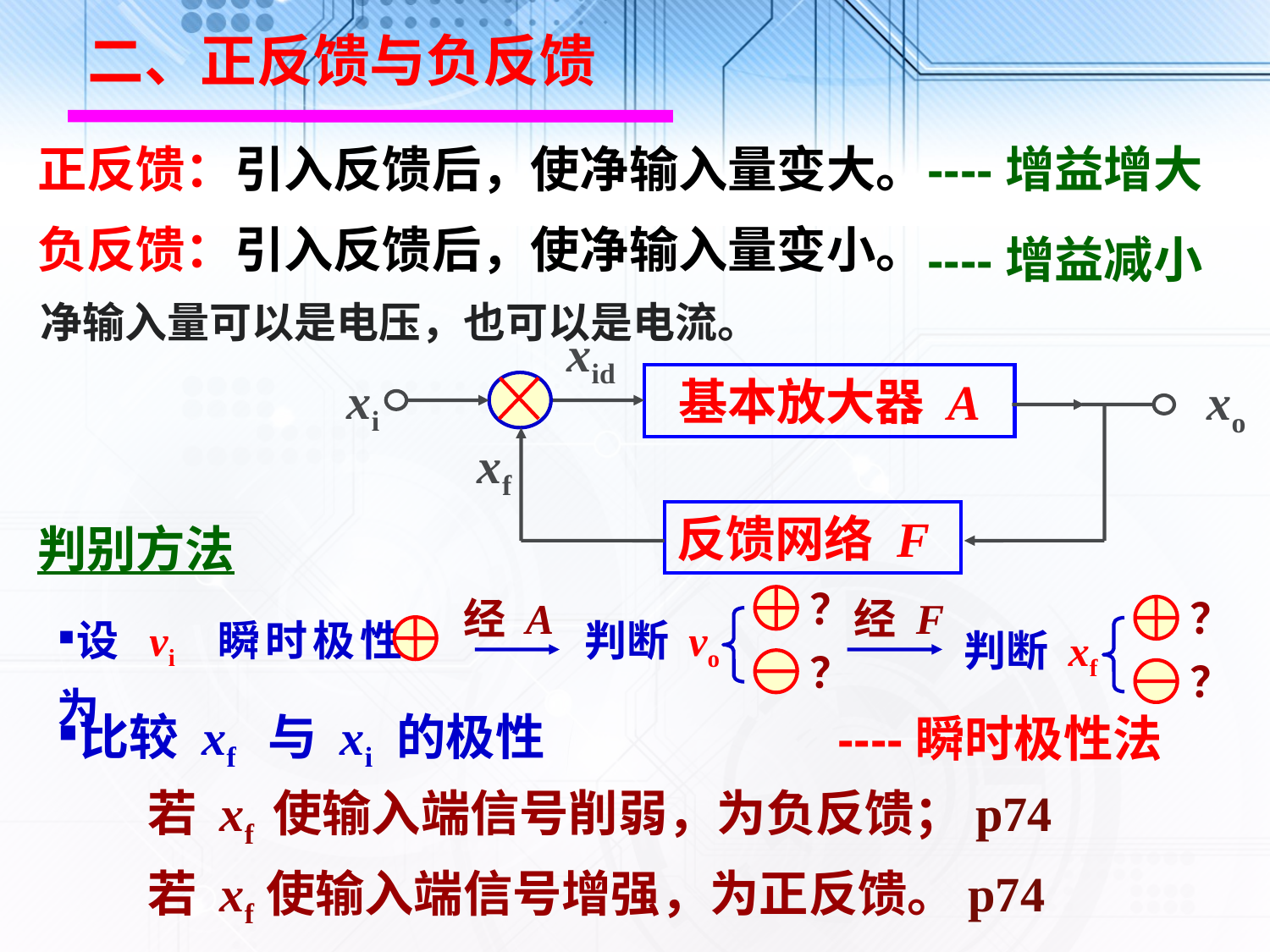

二、正反馈与负反馈

正反馈：引入反馈后，使净输入量变大。
----增益增大
负反馈：引入反馈后，使净输入量变小。
----增益减小
净输入量可以是电压，也可以是电流。
xid
xi
基本放大器 A
xo

xf

反馈网络 F

判别方法
？

判断 vo

？

经 A

经 F

？

判断 xf

？

设 vi  瞬时极性为

比较 xf  与 xi 的极性
----瞬时极性法
若 xf 使输入端信号削弱，为负反馈；p74
若 xf使输入端信号增强，为正反馈。p74